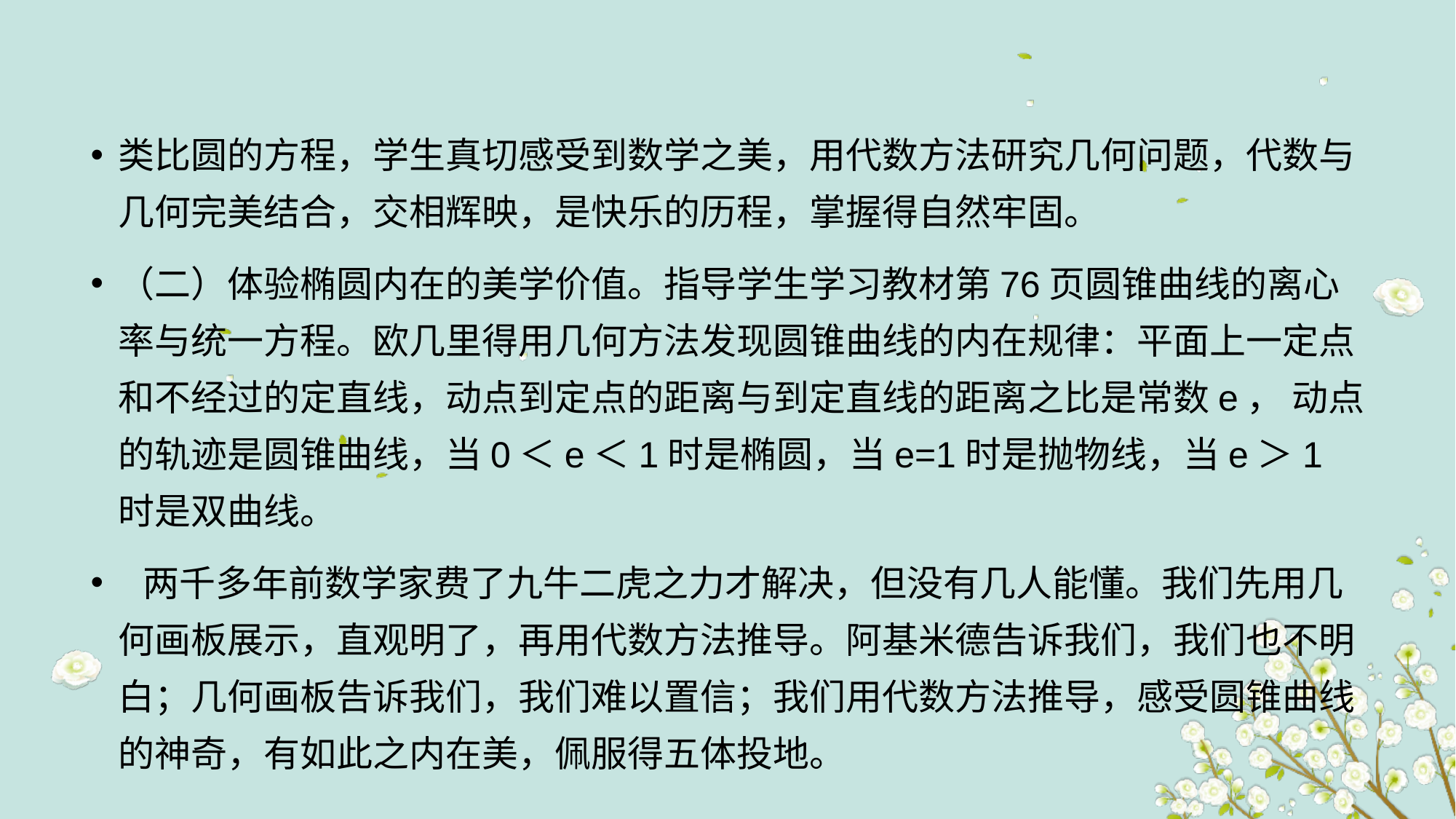

类比圆的方程，学生真切感受到数学之美，用代数方法研究几何问题，代数与几何完美结合，交相辉映，是快乐的历程，掌握得自然牢固。
（二）体验椭圆内在的美学价值。指导学生学习教材第76页圆锥曲线的离心率与统一方程。欧几里得用几何方法发现圆锥曲线的内在规律：平面上一定点和不经过的定直线，动点到定点的距离与到定直线的距离之比是常数e， 动点的轨迹是圆锥曲线，当0＜e＜1时是椭圆，当e=1时是抛物线，当e＞1时是双曲线。
  两千多年前数学家费了九牛二虎之力才解决，但没有几人能懂。我们先用几何画板展示，直观明了，再用代数方法推导。阿基米德告诉我们，我们也不明白；几何画板告诉我们，我们难以置信；我们用代数方法推导，感受圆锥曲线的神奇，有如此之内在美，佩服得五体投地。